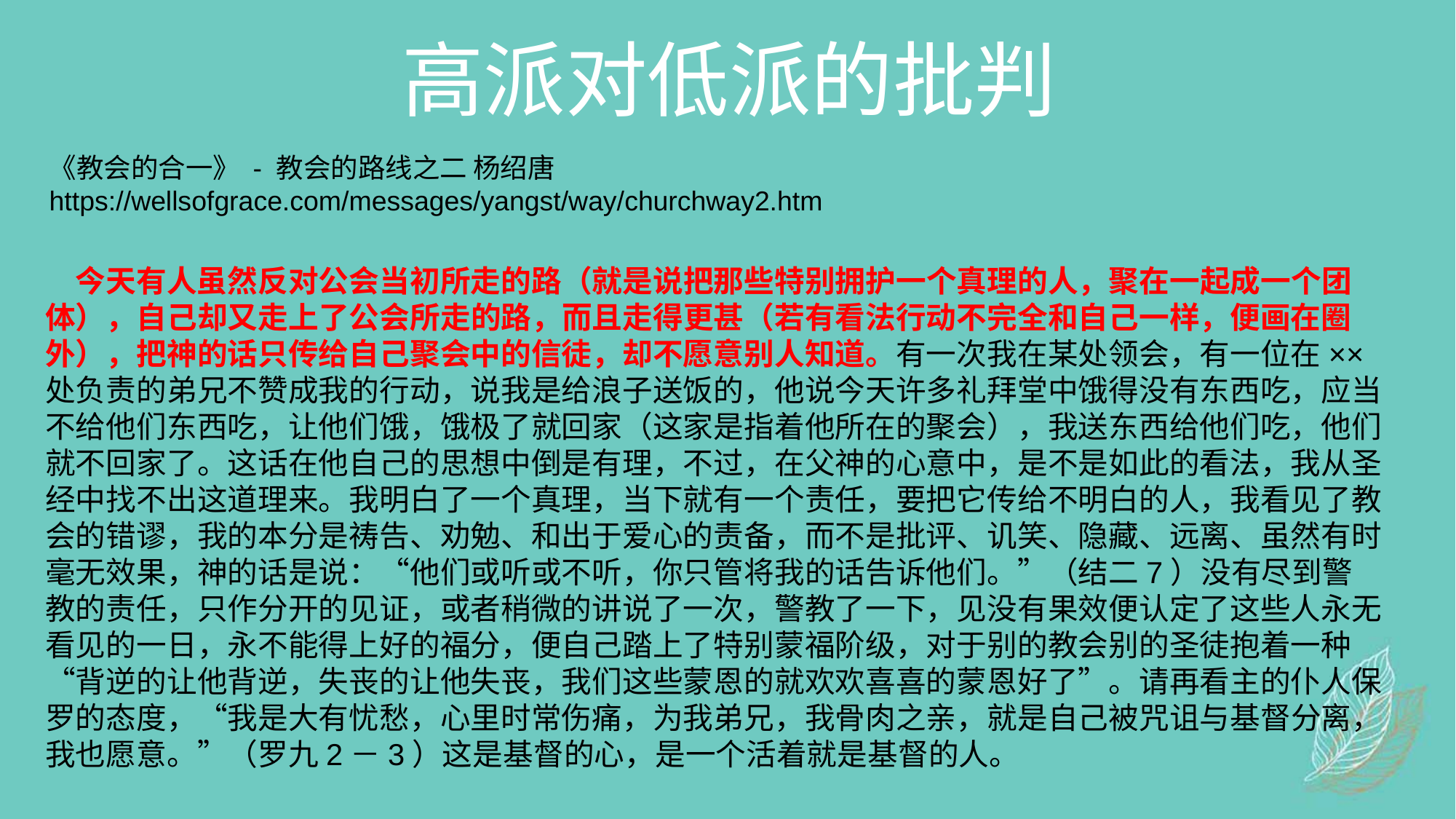

高派对低派的批判
《教会的合一》 - 教会的路线之二 杨绍唐
https://wellsofgrace.com/messages/yangst/way/churchway2.htm
　今天有人虽然反对公会当初所走的路（就是说把那些特别拥护一个真理的人，聚在一起成一个团体），自己却又走上了公会所走的路，而且走得更甚（若有看法行动不完全和自己一样，便画在圈外），把神的话只传给自己聚会中的信徒，却不愿意别人知道。有一次我在某处领会，有一位在××处负责的弟兄不赞成我的行动，说我是给浪子送饭的，他说今天许多礼拜堂中饿得没有东西吃，应当不给他们东西吃，让他们饿，饿极了就回家（这家是指着他所在的聚会），我送东西给他们吃，他们就不回家了。这话在他自己的思想中倒是有理，不过，在父神的心意中，是不是如此的看法，我从圣经中找不出这道理来。我明白了一个真理，当下就有一个责任，要把它传给不明白的人，我看见了教会的错谬，我的本分是祷告、劝勉、和出于爱心的责备，而不是批评、讥笑、隐藏、远离、虽然有时毫无效果，神的话是说：“他们或听或不听，你只管将我的话告诉他们。”（结二7）没有尽到警教的责任，只作分开的见证，或者稍微的讲说了一次，警教了一下，见没有果效便认定了这些人永无看见的一日，永不能得上好的福分，便自己踏上了特别蒙福阶级，对于别的教会别的圣徒抱着一种“背逆的让他背逆，失丧的让他失丧，我们这些蒙恩的就欢欢喜喜的蒙恩好了”。请再看主的仆人保罗的态度，“我是大有忧愁，心里时常伤痛，为我弟兄，我骨肉之亲，就是自己被咒诅与基督分离，我也愿意。”（罗九2－3）这是基督的心，是一个活着就是基督的人。